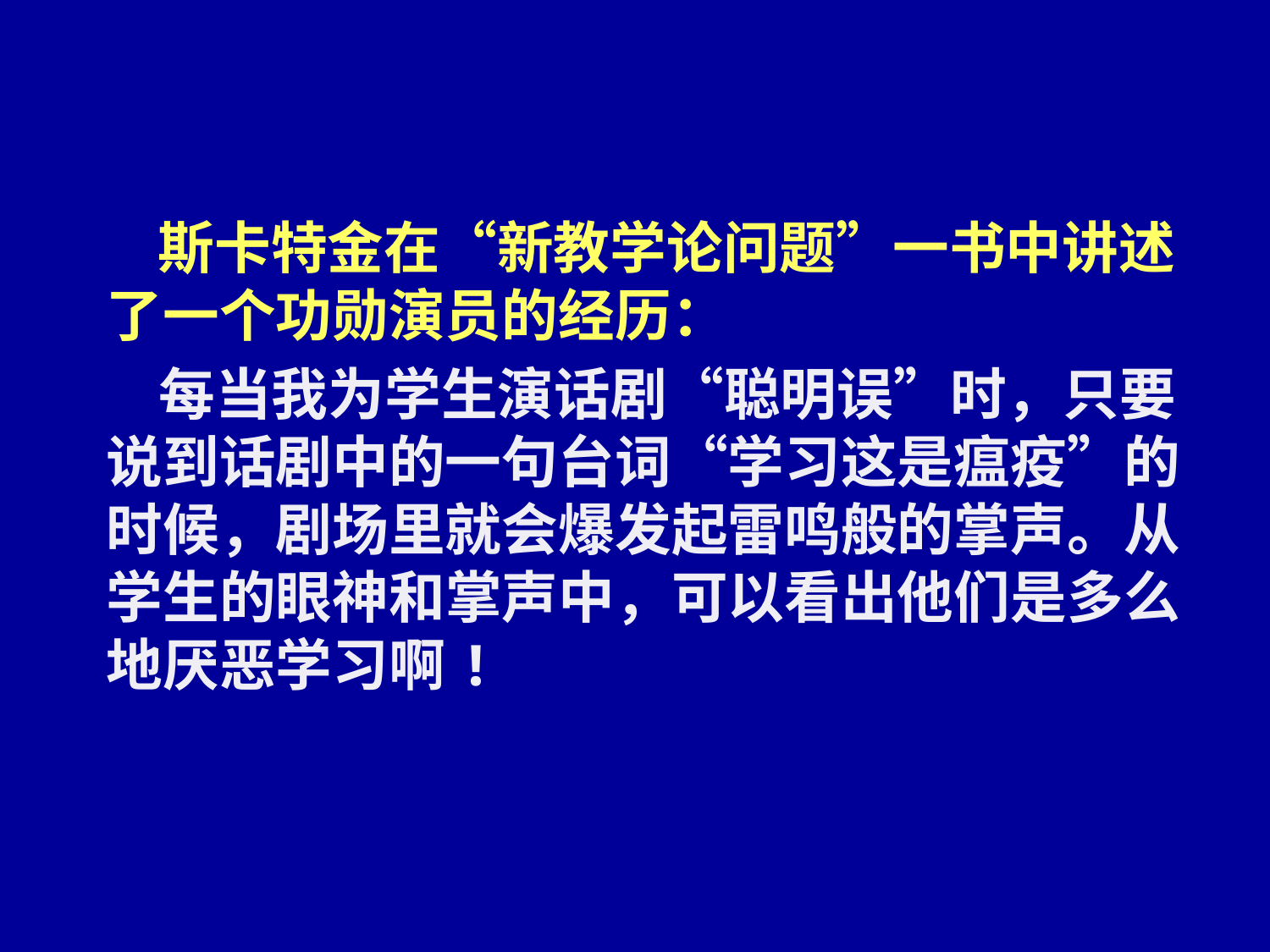

# 斯卡特金在“新教学论问题”一书中讲述了一个功勋演员的经历：
   每当我为学生演话剧“聪明误”时，只要说到话剧中的一句台词“学习这是瘟疫”的时候，剧场里就会爆发起雷鸣般的掌声。从学生的眼神和掌声中，可以看出他们是多么地厌恶学习啊!